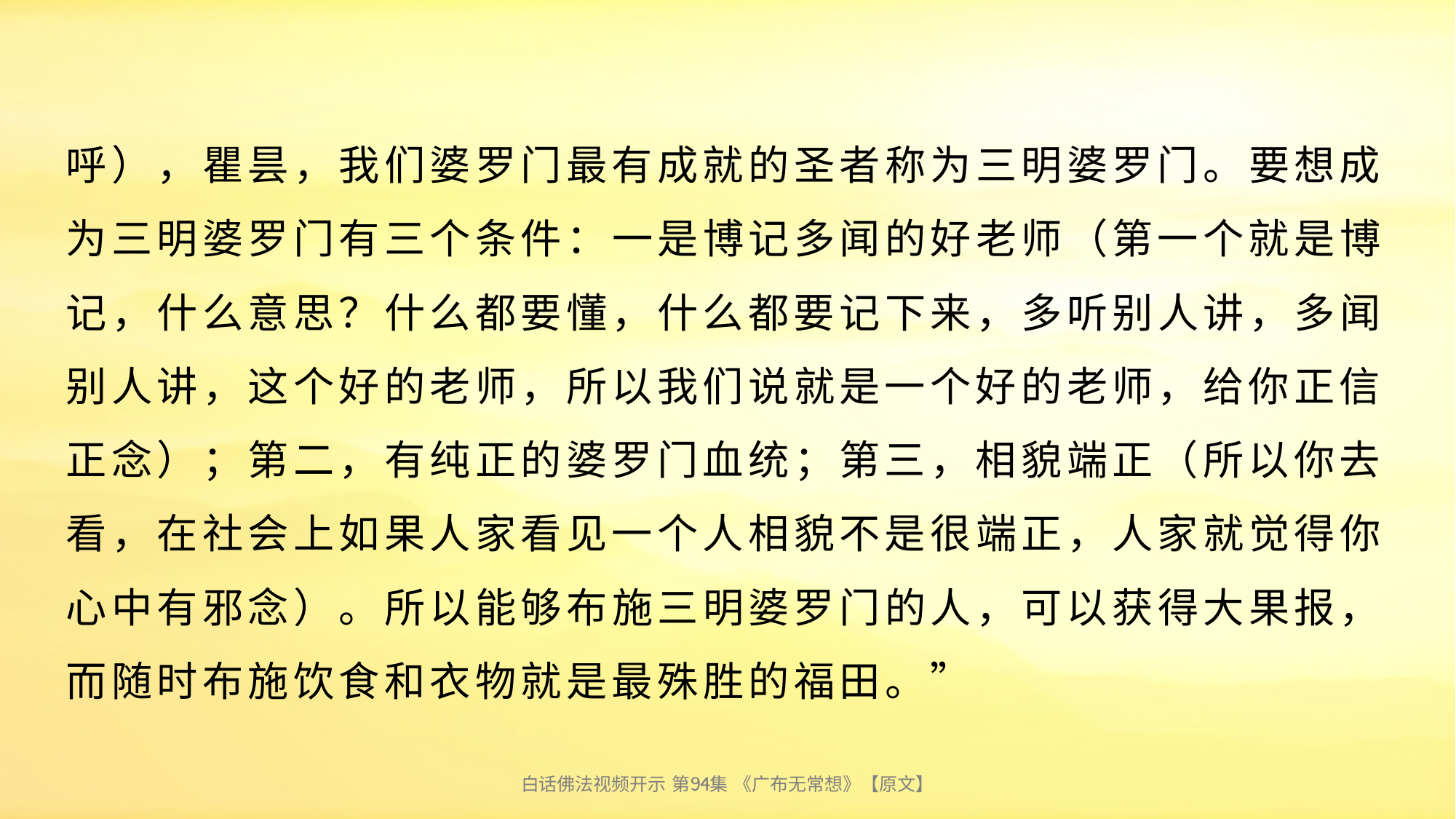

# 呼），瞿昙，我们婆罗门最有成就的圣者称为三明婆罗门。要想成为三明婆罗门有三个条件：一是博记多闻的好老师（第一个就是博记，什么意思？什么都要懂，什么都要记下来，多听别人讲，多闻别人讲，这个好的老师，所以我们说就是一个好的老师，给你正信正念）；第二，有纯正的婆罗门血统；第三，相貌端正（所以你去看，在社会上如果人家看见一个人相貌不是很端正，人家就觉得你心中有邪念）。所以能够布施三明婆罗门的人，可以获得大果报，而随时布施饮食和衣物就是最殊胜的福田。”
白话佛法视频开示 第94集 《广布无常想》【原文】